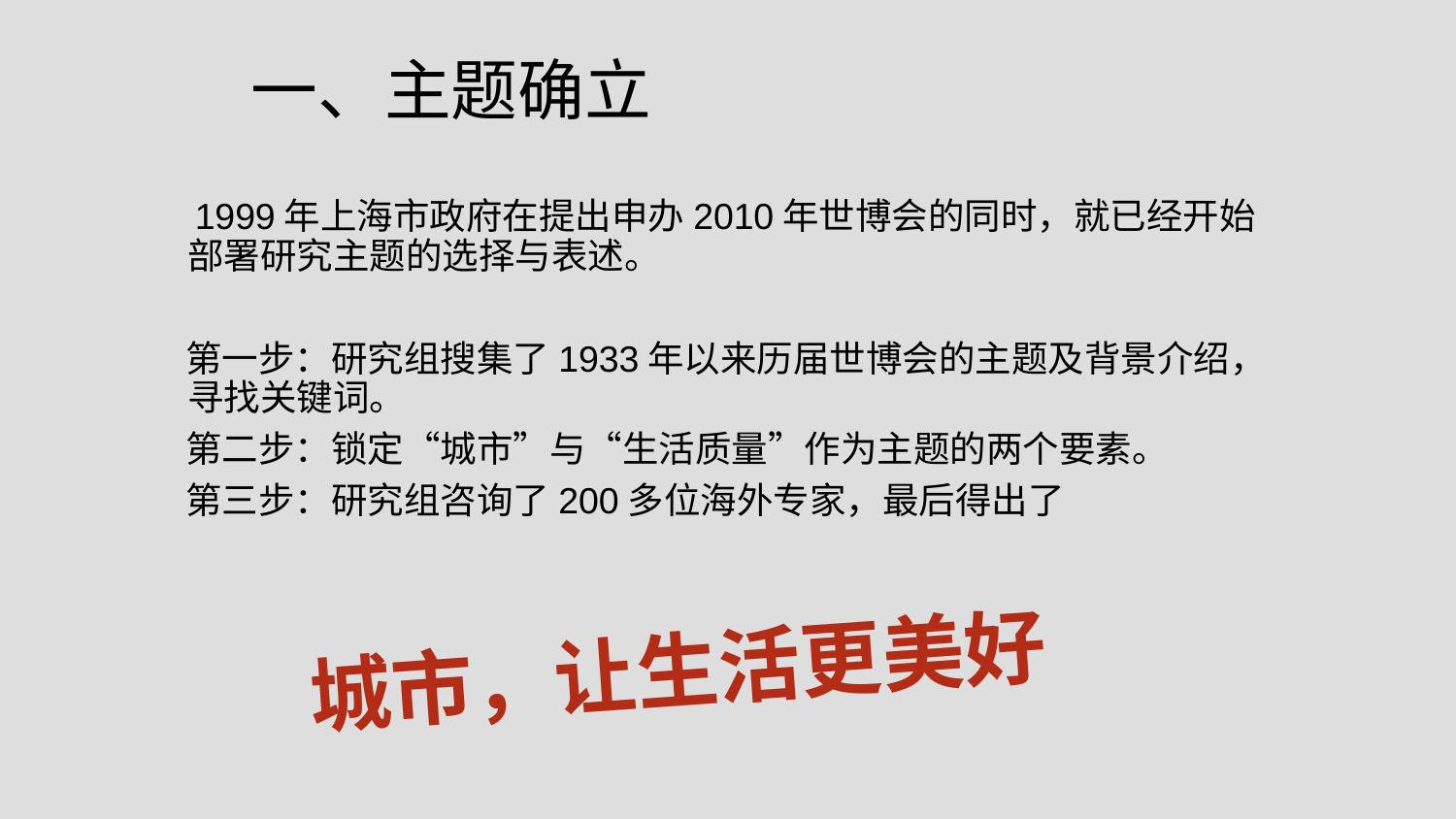

# 一、主题确立
     1999年上海市政府在提出申办2010年世博会的同时，就已经开始部署研究主题的选择与表述。

    第一步：研究组搜集了1933年以来历届世博会的主题及背景介绍，寻找关键词。
    第二步：锁定“城市”与“生活质量”作为主题的两个要素。
    第三步：研究组咨询了200多位海外专家，最后得出了
城市，让生活更美好